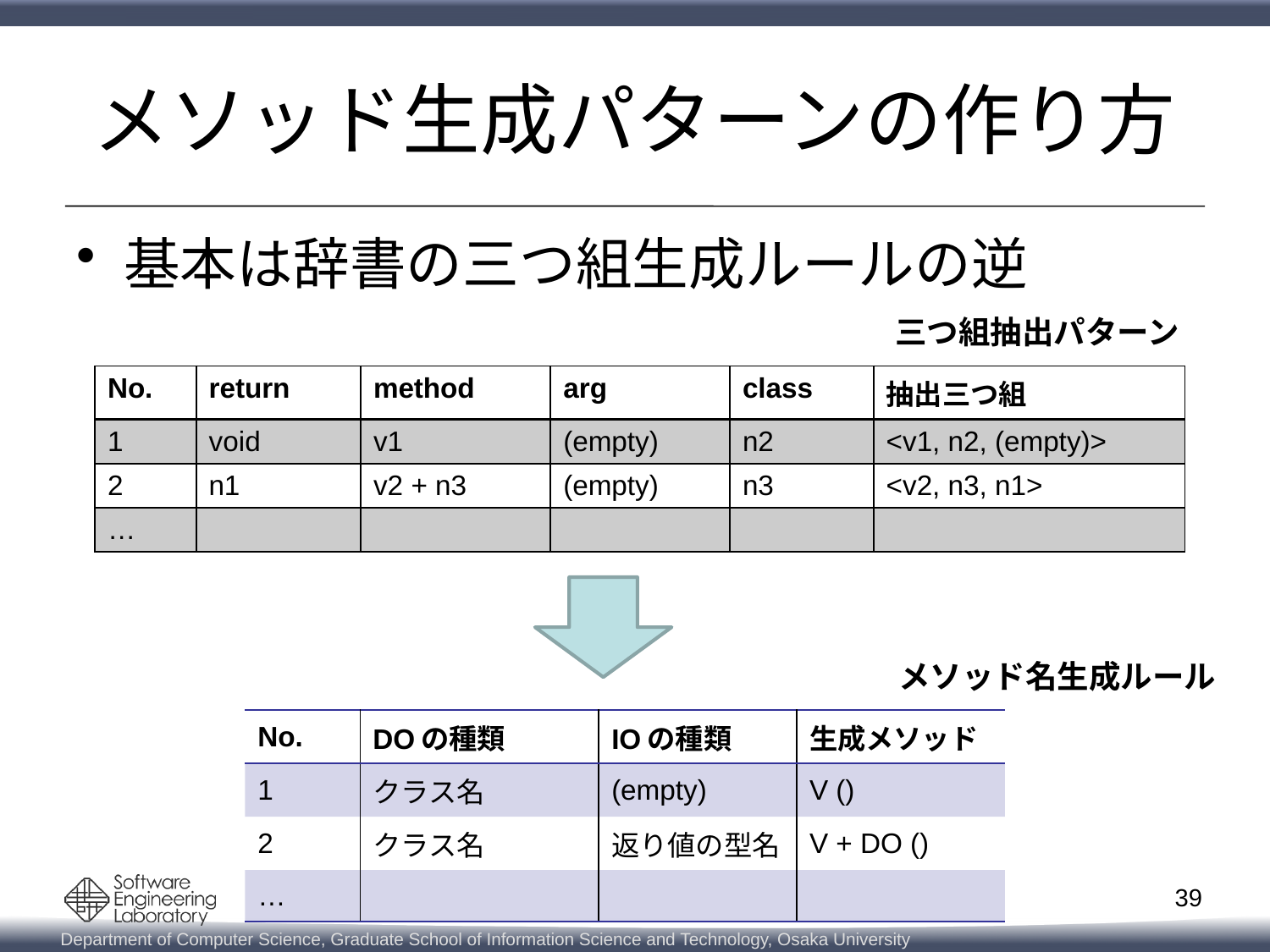

# メソッド生成パターンの作り方
基本は辞書の三つ組生成ルールの逆
三つ組抽出パターン
| No. | return | method | arg | class | 抽出三つ組 |
| --- | --- | --- | --- | --- | --- |
| 1 | void | v1 | (empty) | n2 | <v1, n2, (empty)> |
| 2 | n1 | v2 + n3 | (empty) | n3 | <v2, n3, n1> |
| … |  |  |  |  |  |

メソッド名生成ルール
| No. | DOの種類 | IOの種類 | 生成メソッド |
| --- | --- | --- | --- |
| 1 | クラス名 | (empty) | V () |
| 2 | クラス名 | 返り値の型名 | V + DO () |
| … |  |  |  |
39